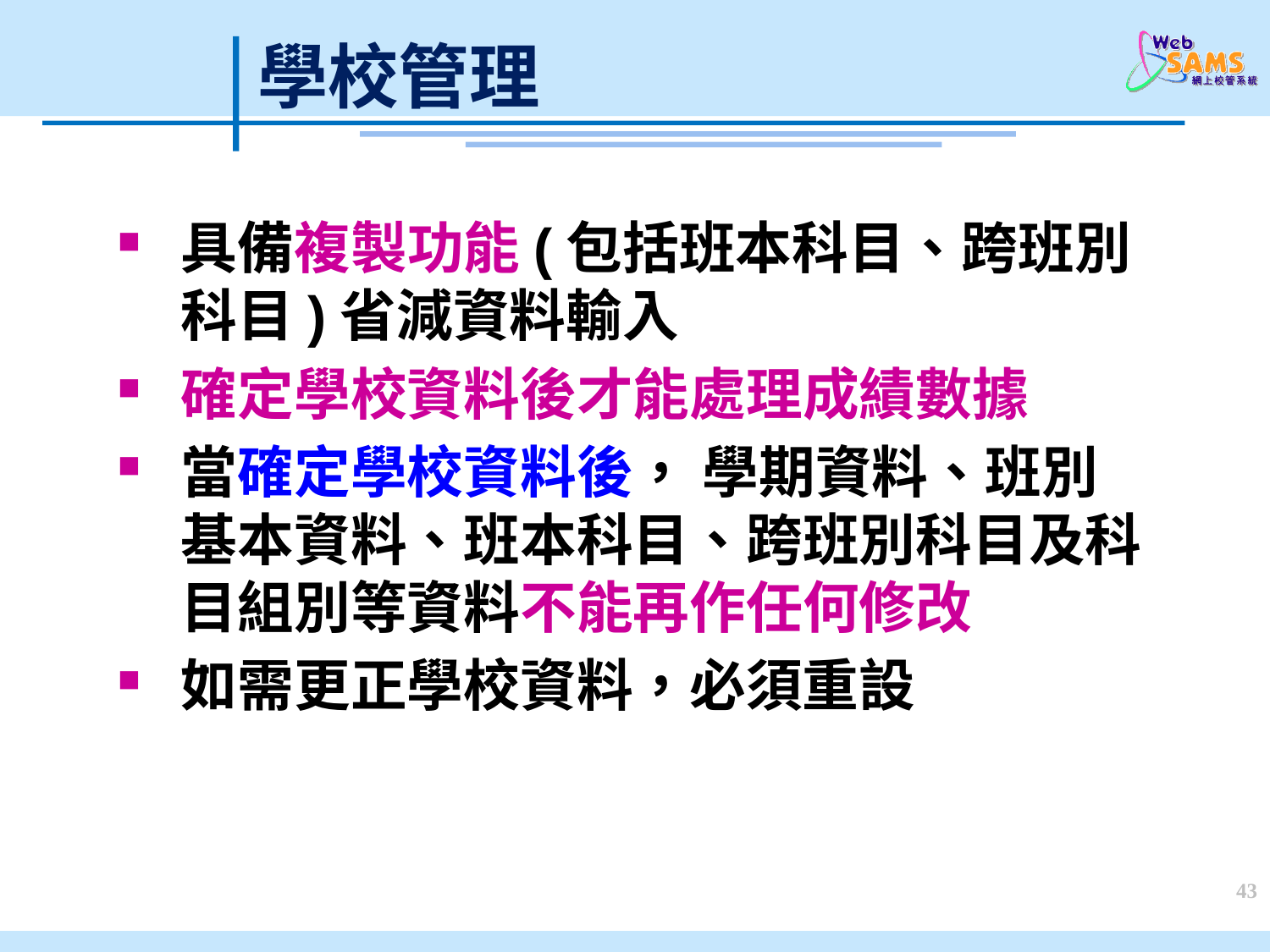

# 學校管理
具備複製功能(包括班本科目、跨班別科目)省減資料輸入
確定學校資料後才能處理成績數據
當確定學校資料後， 學期資料、班別基本資料、班本科目、跨班別科目及科目組別等資料不能再作任何修改
如需更正學校資料，必須重設

43